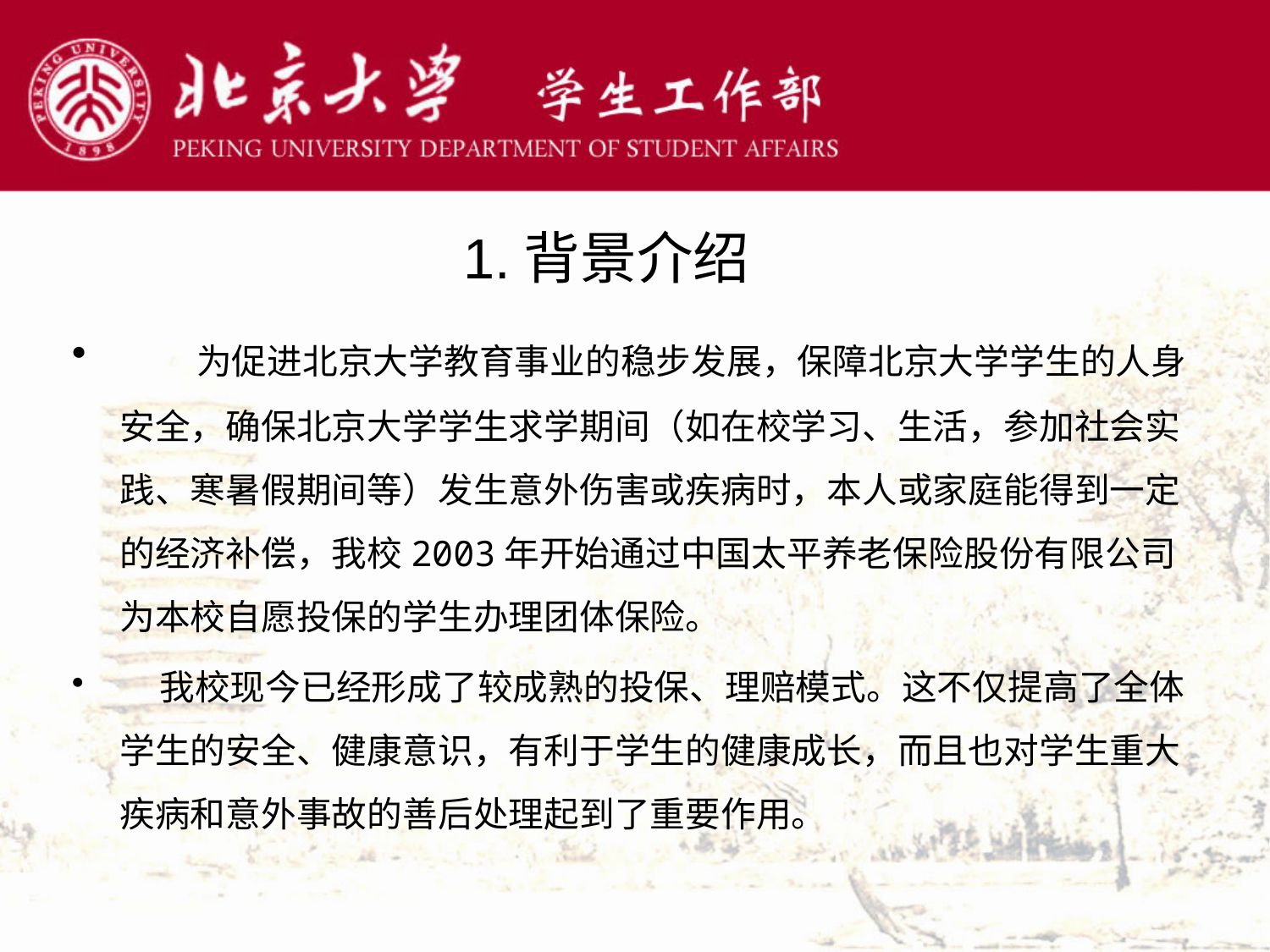

# 1.背景介绍
       为促进北京大学教育事业的稳步发展，保障北京大学学生的人身安全，确保北京大学学生求学期间（如在校学习、生活，参加社会实践、寒暑假期间等）发生意外伤害或疾病时，本人或家庭能得到一定的经济补偿，我校2003年开始通过中国太平养老保险股份有限公司为本校自愿投保的学生办理团体保险。
    我校现今已经形成了较成熟的投保、理赔模式。这不仅提高了全体学生的安全、健康意识，有利于学生的健康成长，而且也对学生重大疾病和意外事故的善后处理起到了重要作用。